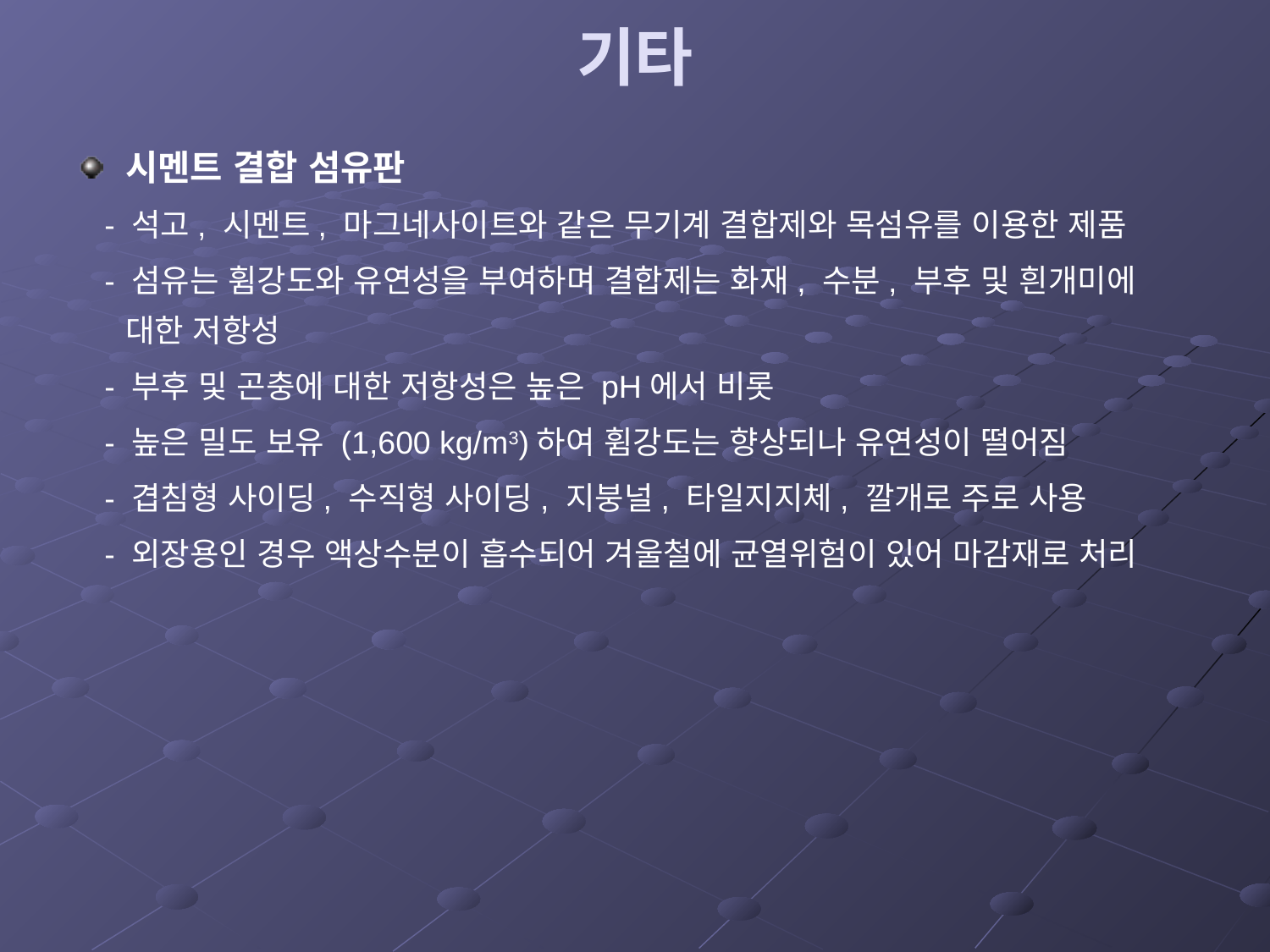

# 기타
시멘트 결합 섬유판
   - 석고, 시멘트, 마그네사이트와 같은 무기계 결합제와 목섬유를 이용한 제품
   - 섬유는 휨강도와 유연성을 부여하며 결합제는 화재, 수분, 부후 및 흰개미에 대한 저항성
   - 부후 및 곤충에 대한 저항성은 높은 pH에서 비롯
   - 높은 밀도 보유 (1,600 kg/m3)하여 휨강도는 향상되나 유연성이 떨어짐
   - 겹침형 사이딩, 수직형 사이딩, 지붕널, 타일지지체, 깔개로 주로 사용
   - 외장용인 경우 액상수분이 흡수되어 겨울철에 균열위험이 있어 마감재로 처리